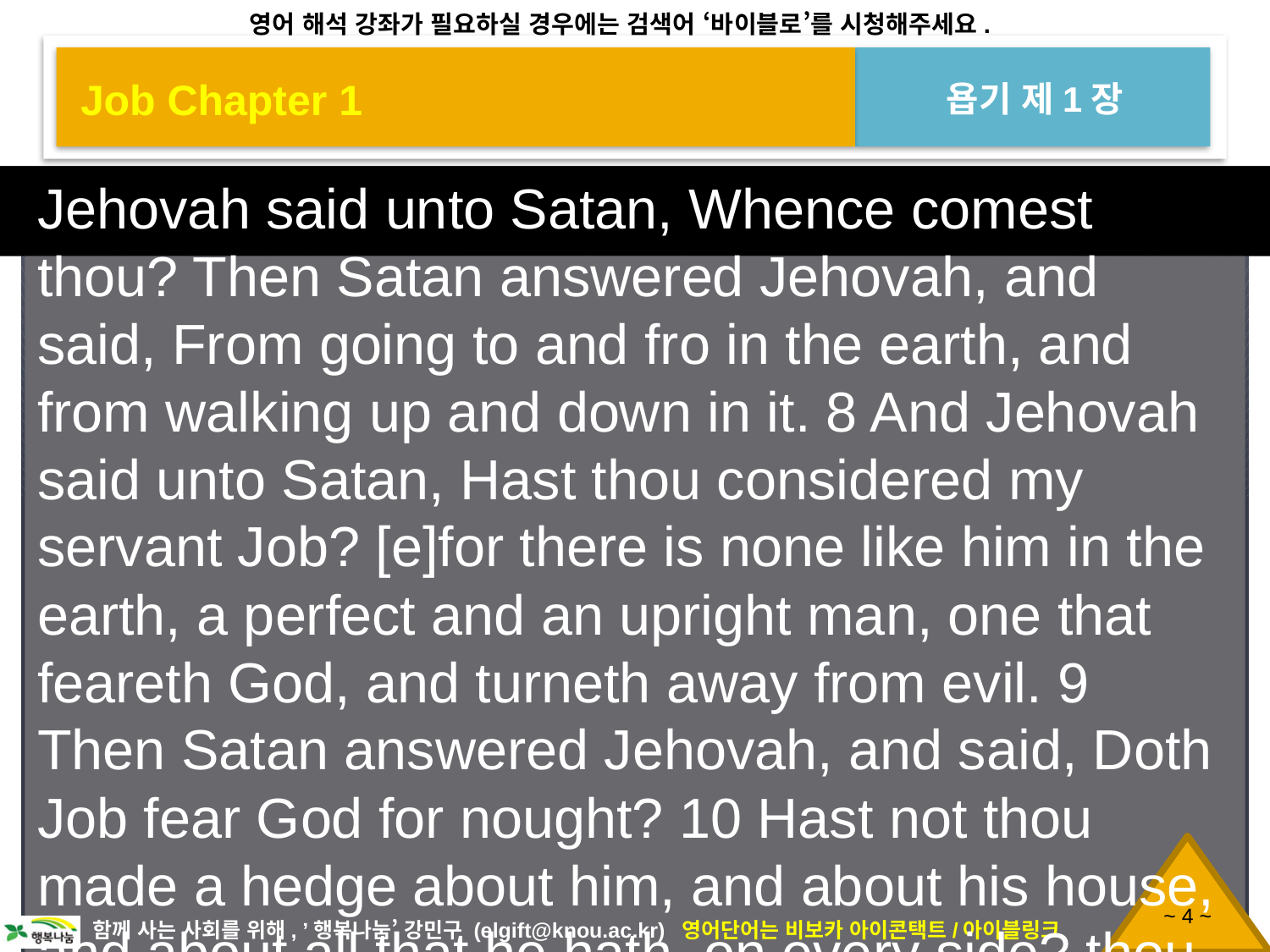

Job Chapter 1
욥기 제1장
Jehovah said unto Satan, Whence comest thou? Then Satan answered Jehovah, and said, From going to and fro in the earth, and from walking up and down in it. 8 And Jehovah said unto Satan, Hast thou considered my servant Job? [e]for there is none like him in the earth, a perfect and an upright man, one that feareth God, and turneth away from evil. 9 Then Satan answered Jehovah, and said, Doth Job fear God for nought? 10 Hast not thou made a hedge about him, and about his house, and about all that he hath, on every side? thou hast